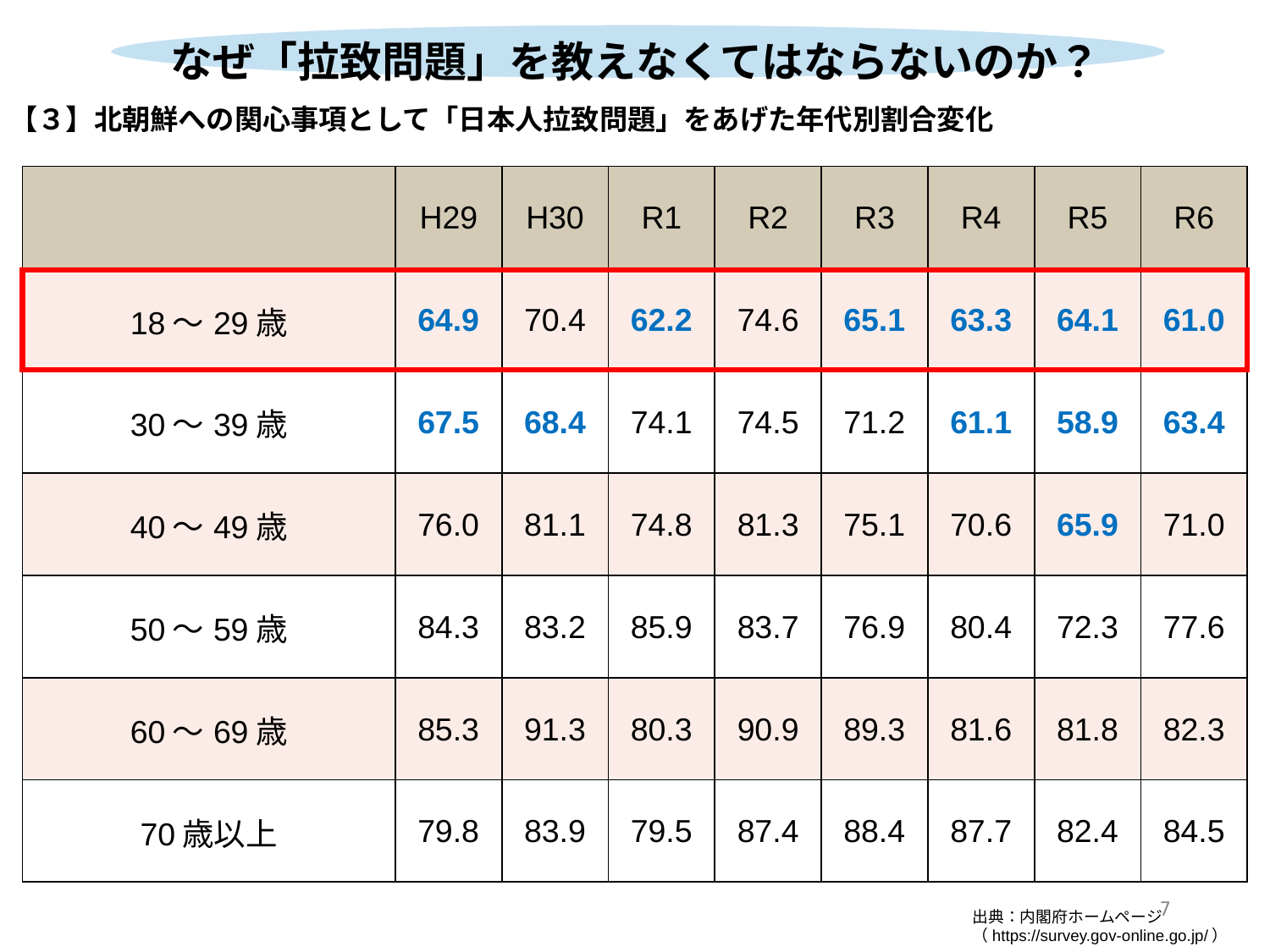

なぜ「拉致問題」を教えなくてはならないのか？
【３】北朝鮮への関心事項として「日本人拉致問題」をあげた年代別割合変化
|  | H29 | H30 | R1 | R2 | R3 | R4 | R5 | R6 |
| --- | --- | --- | --- | --- | --- | --- | --- | --- |
| 18～29歳 | 64.9 | 70.4 | 62.2 | 74.6 | 65.1 | 63.3 | 64.1 | 61.0 |
| 30～39歳 | 67.5 | 68.4 | 74.1 | 74.5 | 71.2 | 61.1 | 58.9 | 63.4 |
| 40～49歳 | 76.0 | 81.1 | 74.8 | 81.3 | 75.1 | 70.6 | 65.9 | 71.0 |
| 50～59歳 | 84.3 | 83.2 | 85.9 | 83.7 | 76.9 | 80.4 | 72.3 | 77.6 |
| 60～69歳 | 85.3 | 91.3 | 80.3 | 90.9 | 89.3 | 81.6 | 81.8 | 82.3 |
| 70歳以上 | 79.8 | 83.9 | 79.5 | 87.4 | 88.4 | 87.7 | 82.4 | 84.5 |

7
出典：内閣府ホームページ
（https://survey.gov-online.go.jp/）